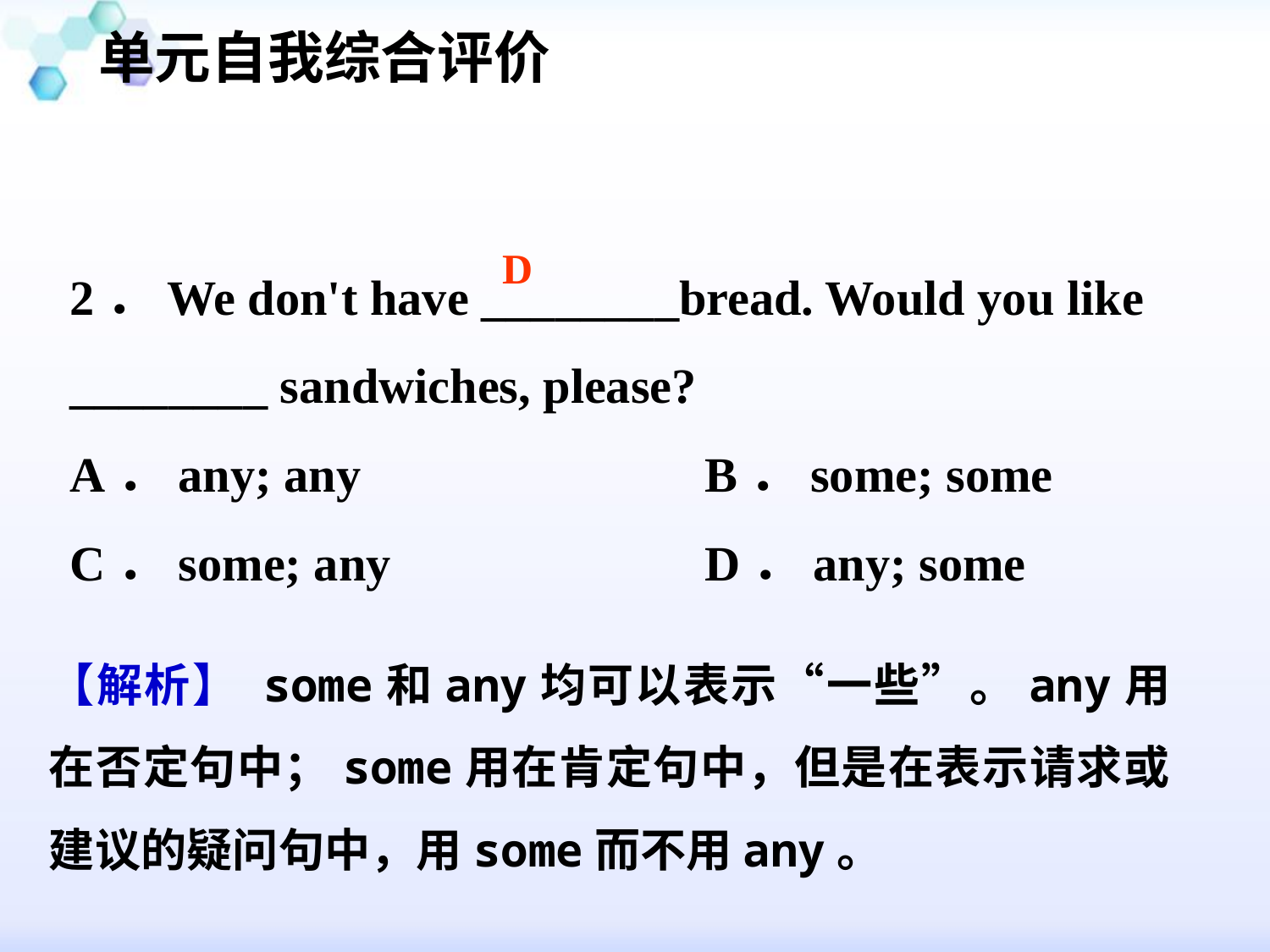

单元自我综合评价
#
2．We don't have ________bread. Would you like ________ sandwiches, please?
A．any; any  			B．some; some
C．some; any  			D．any; some
D
【解析】 some和any均可以表示“一些”。any用在否定句中；some用在肯定句中，但是在表示请求或建议的疑问句中，用some而不用any。